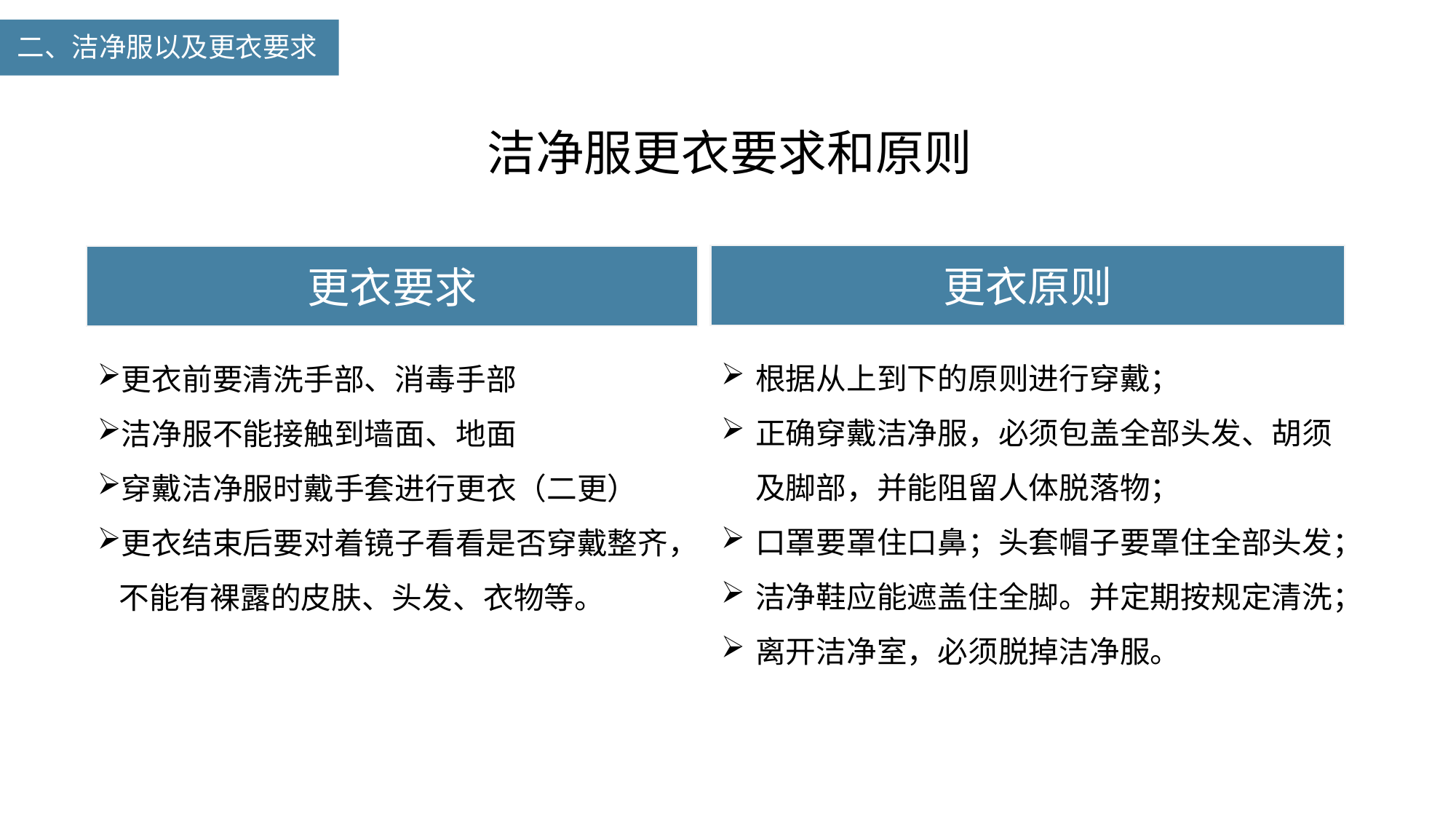

二、洁净服以及更衣要求
洁净服更衣要求和原则
更衣原则
更衣要求
根据从上到下的原则进行穿戴；
正确穿戴洁净服，必须包盖全部头发、胡须及脚部，并能阻留人体脱落物；
口罩要罩住口鼻；头套帽子要罩住全部头发；
洁净鞋应能遮盖住全脚。并定期按规定清洗；
离开洁净室，必须脱掉洁净服。
更衣前要清洗手部、消毒手部
洁净服不能接触到墙面、地面
穿戴洁净服时戴手套进行更衣（二更）
更衣结束后要对着镜子看看是否穿戴整齐，不能有裸露的皮肤、头发、衣物等。